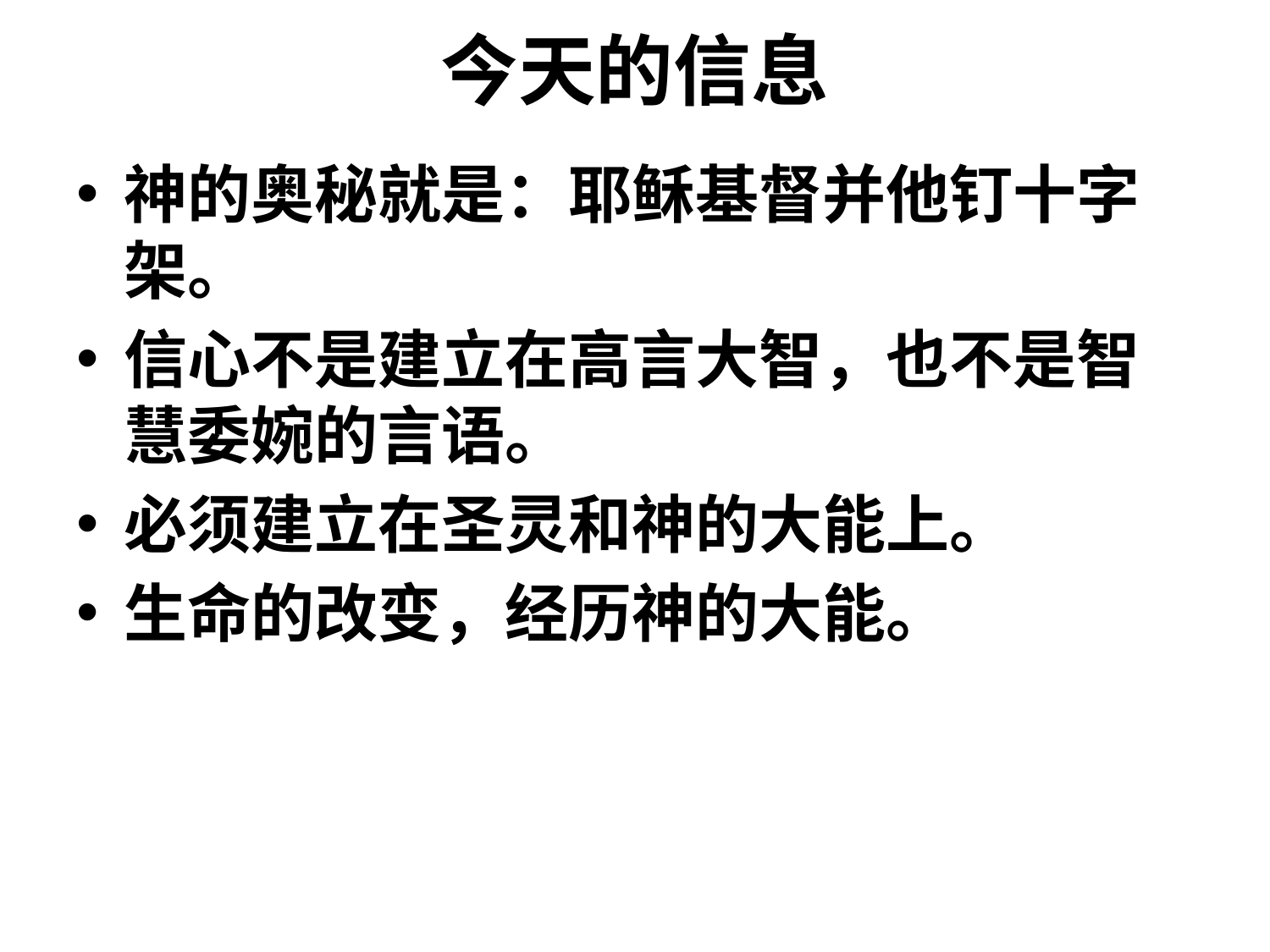

# 今天的信息
神的奥秘就是：耶稣基督并他钉十字架。
信心不是建立在高言大智，也不是智慧委婉的言语。
必须建立在圣灵和神的大能上。
生命的改变，经历神的大能。